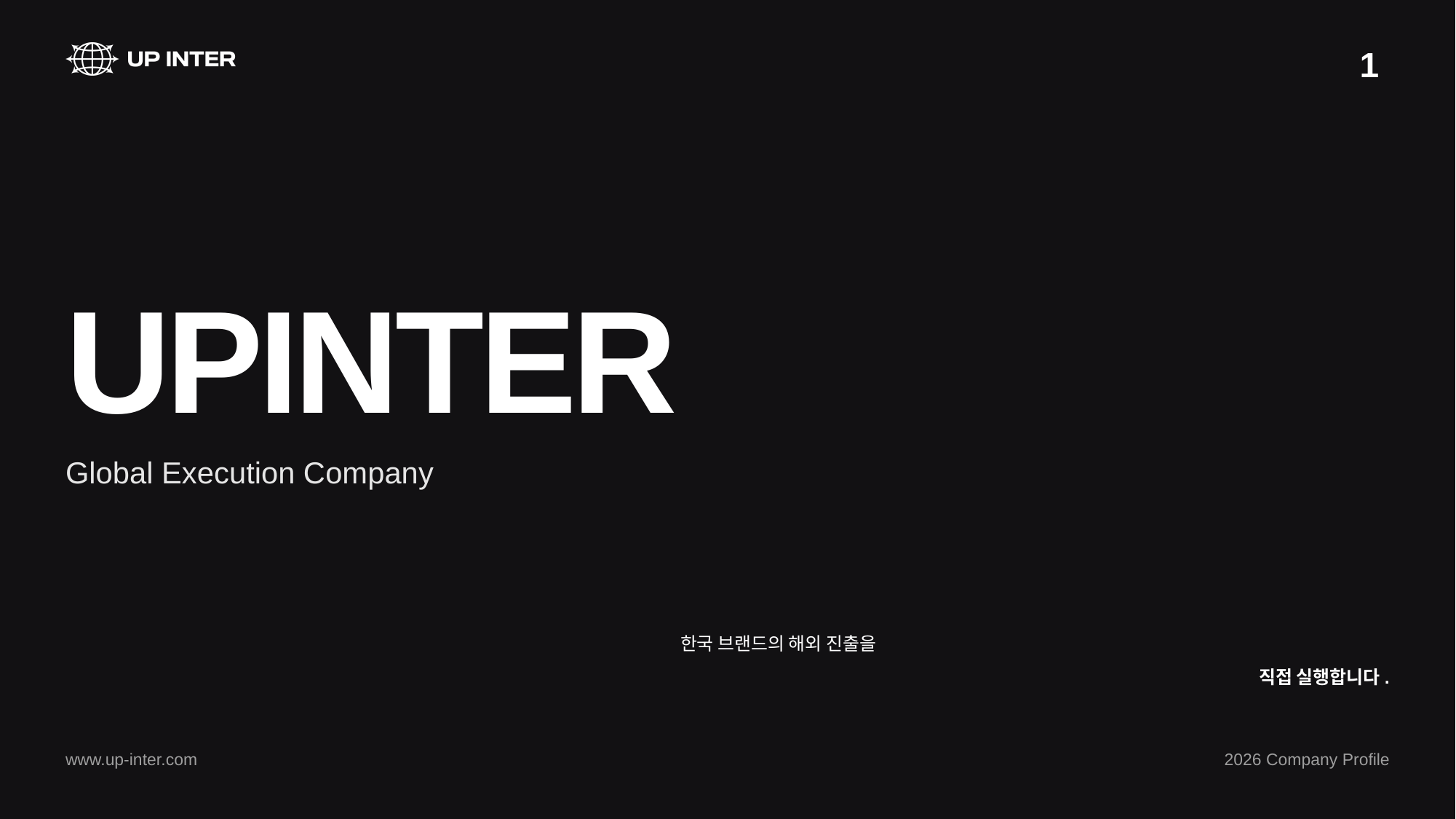

1
UPINTER
Global Execution Company
한국 브랜드의 해외 진출을
직접 실행합니다.